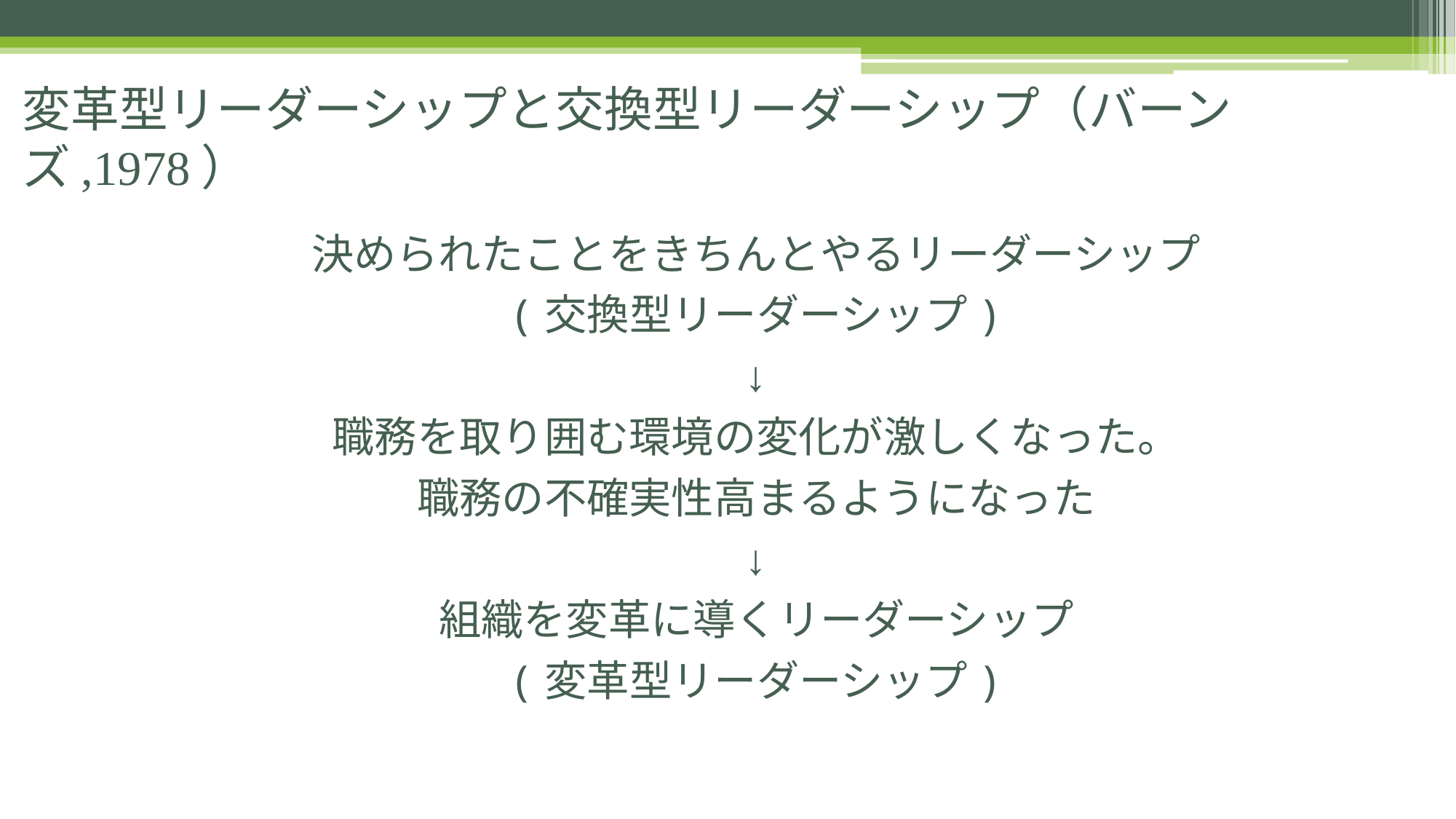

# 変革型リーダーシップと交換型リーダーシップ（バーンズ,1978）
決められたことをきちんとやるリーダーシップ
(交換型リーダーシップ)
↓
職務を取り囲む環境の変化が激しくなった。
職務の不確実性高まるようになった
↓
組織を変革に導くリーダーシップ
(変革型リーダーシップ)